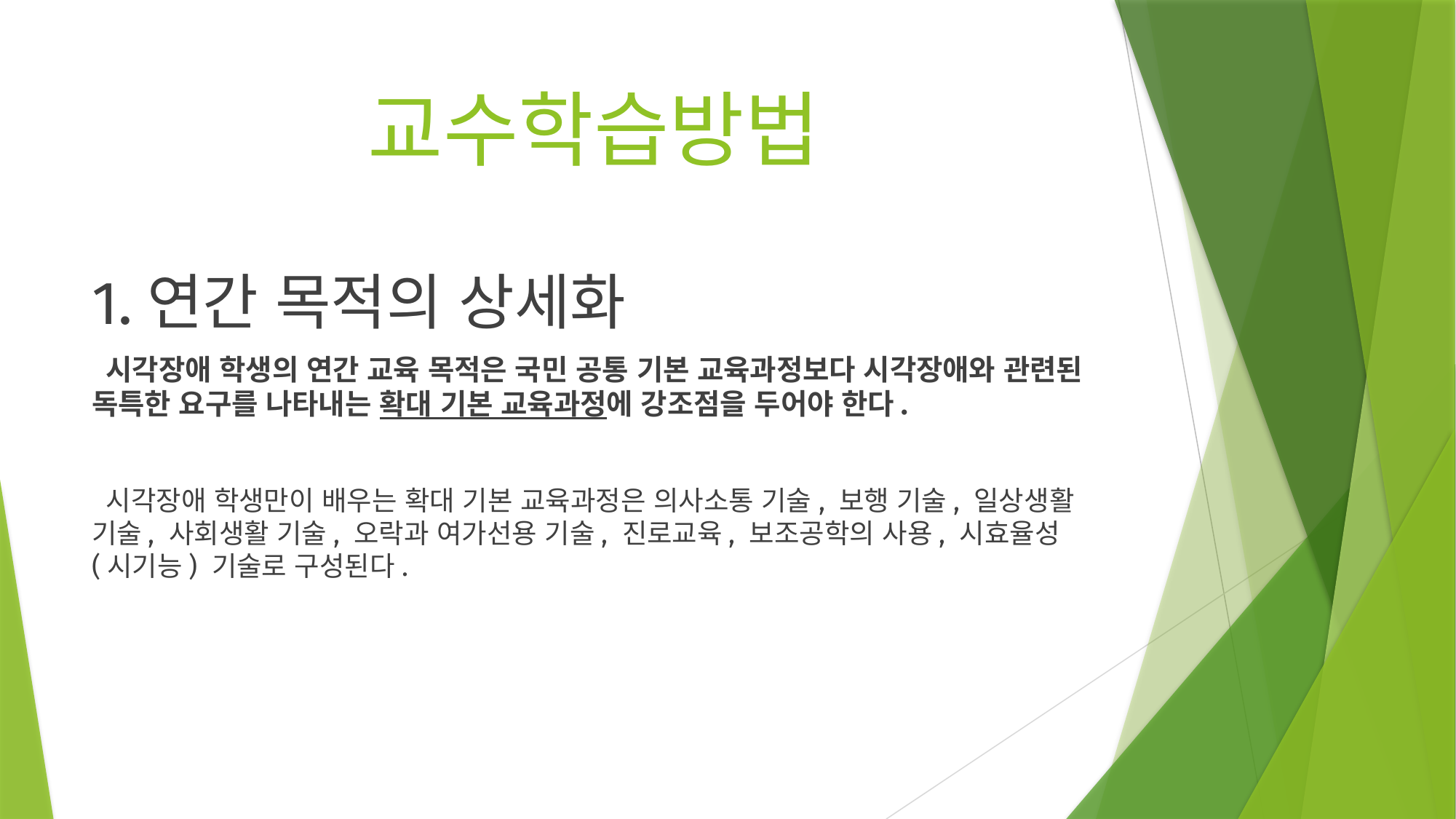

# 교수학습방법
1.연간 목적의 상세화
 시각장애 학생의 연간 교육 목적은 국민 공통 기본 교육과정보다 시각장애와 관련된 독특한 요구를 나타내는 확대 기본 교육과정에 강조점을 두어야 한다.

 시각장애 학생만이 배우는 확대 기본 교육과정은 의사소통 기술, 보행 기술, 일상생활 기술, 사회생활 기술, 오락과 여가선용 기술, 진로교육, 보조공학의 사용, 시효율성(시기능) 기술로 구성된다.